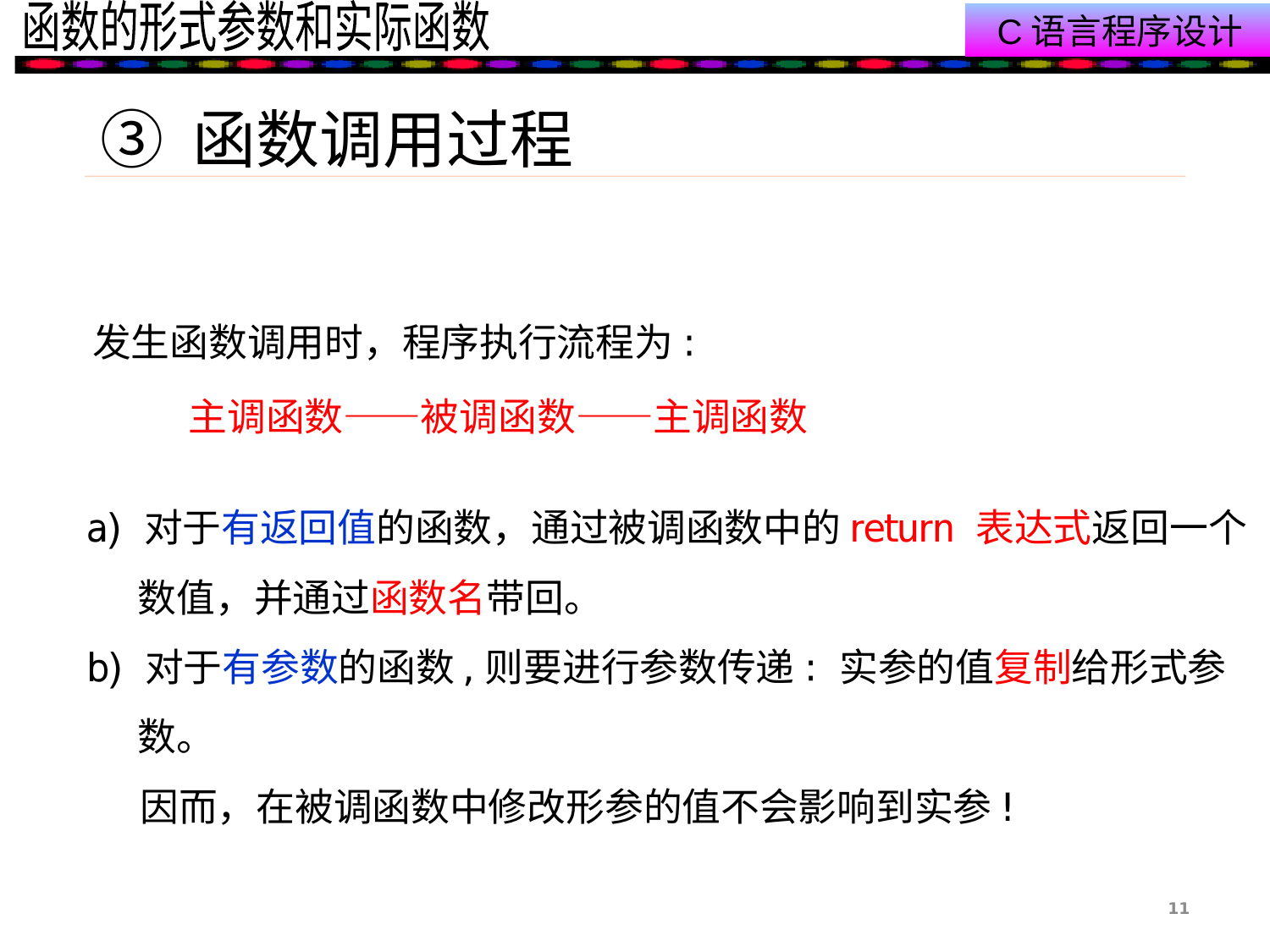

# ③ 函数调用过程

发生函数调用时，程序执行流程为:
          主调函数——被调函数——主调函数
a) 对于有返回值的函数，通过被调函数中的return 表达式返回一个数值，并通过函数名带回。
b) 对于有参数的函数,则要进行参数传递: 实参的值复制给形式参数。
     因而，在被调函数中修改形参的值不会影响到实参!
11